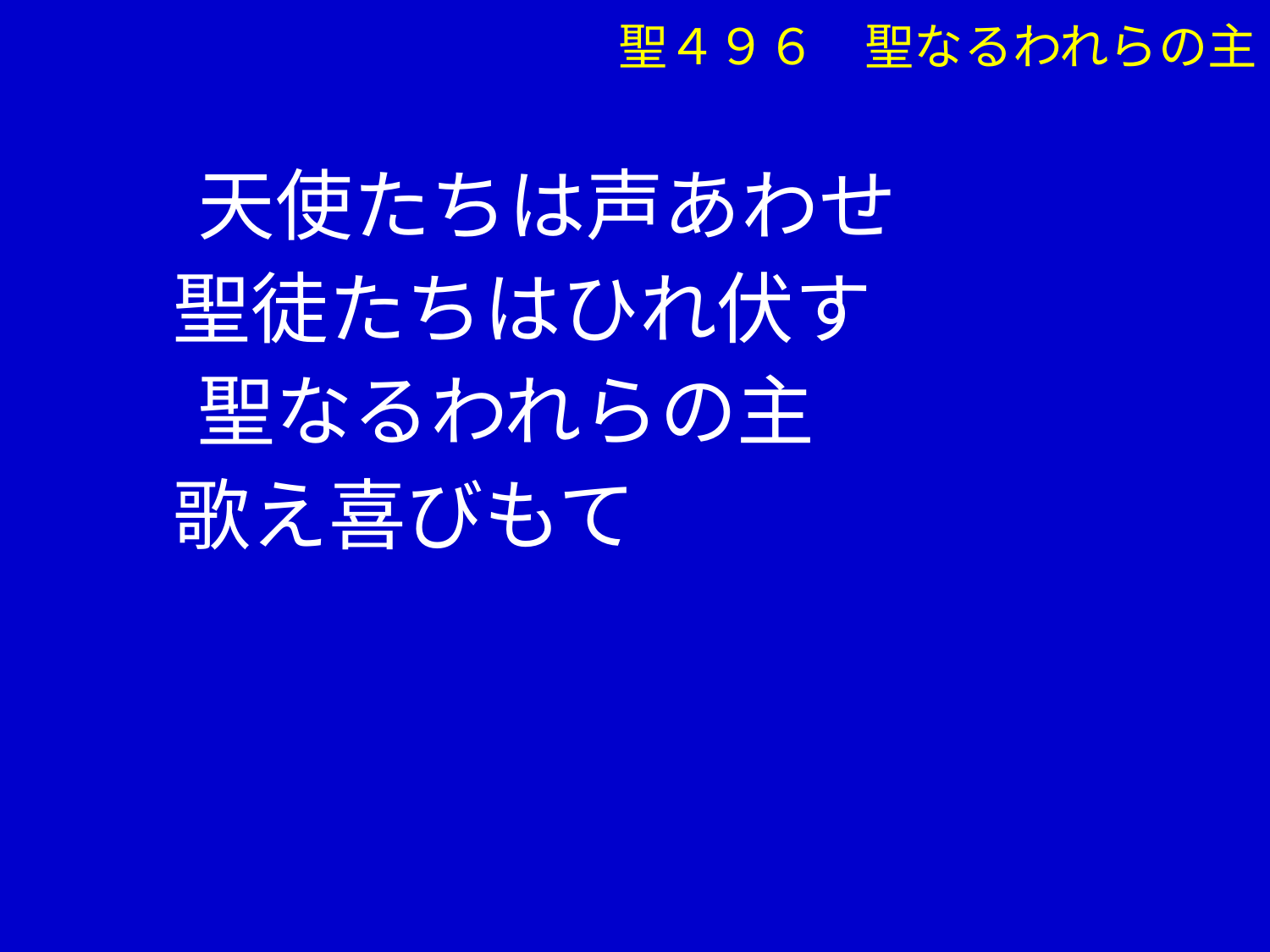

聖４９６　聖なるわれらの主
　 天使たちは声あわせ
   聖徒たちはひれ伏す
　 聖なるわれらの主
   歌え喜びもて